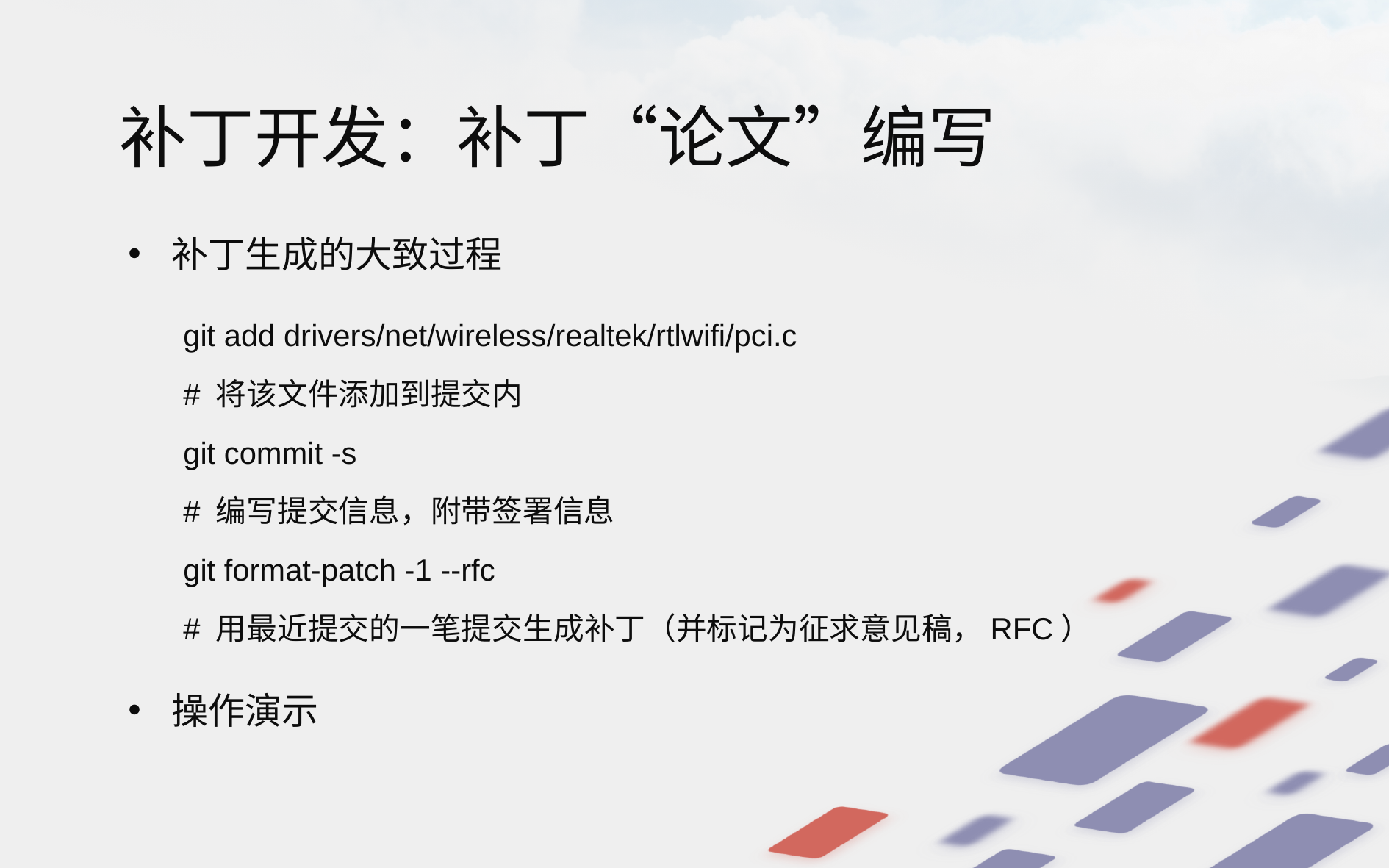

# 补丁开发：补丁“论文”编写
补丁生成的大致过程

git add drivers/net/wireless/realtek/rtlwifi/pci.c
# 将该文件添加到提交内
git commit -s
# 编写提交信息，附带签署信息
git format-patch -1 --rfc
# 用最近提交的一笔提交生成补丁（并标记为征求意见稿，RFC）

操作演示